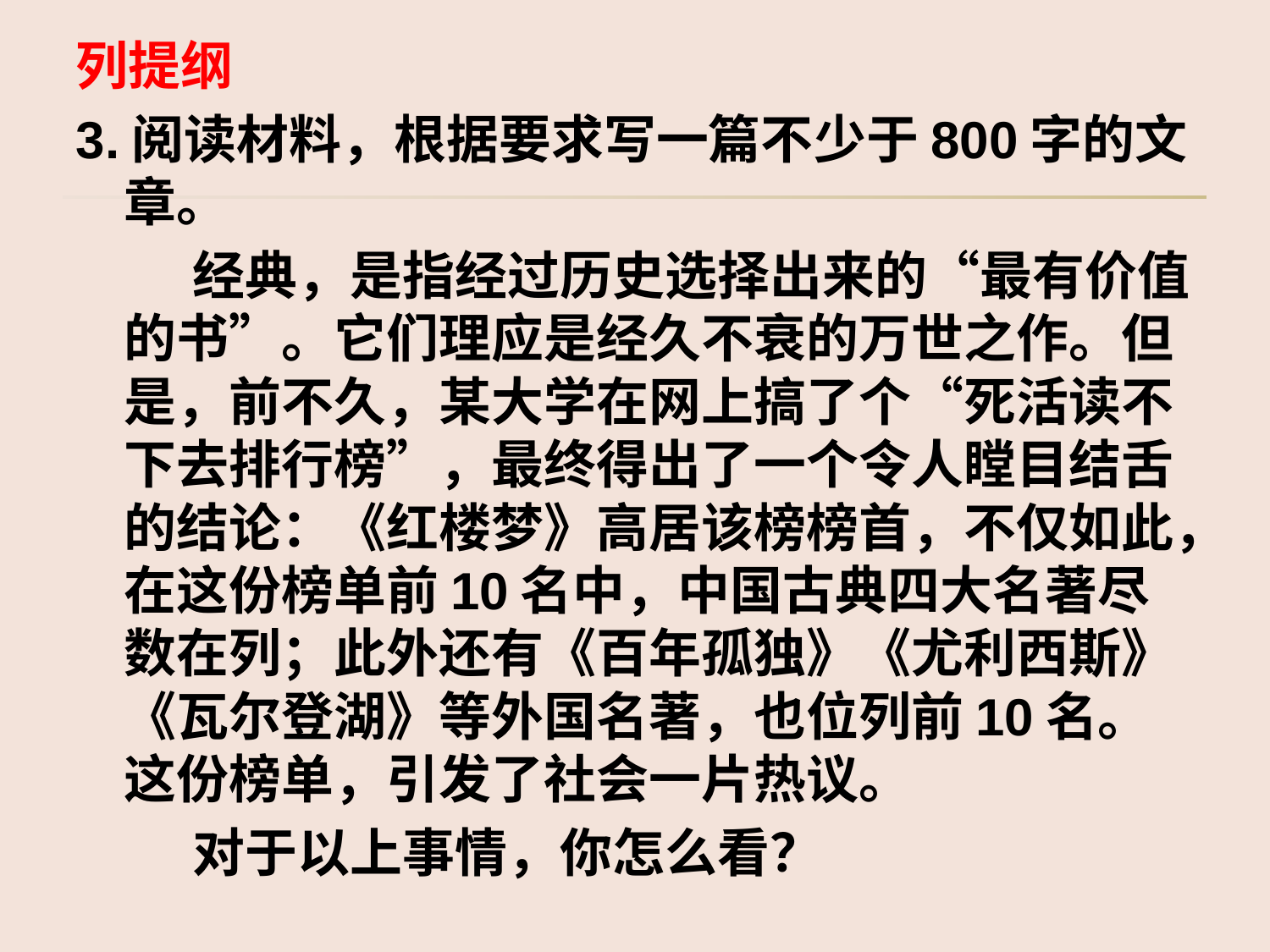

列提纲
3.阅读材料，根据要求写一篇不少于800字的文章。
　　 经典，是指经过历史选择出来的“最有价值的书”。它们理应是经久不衰的万世之作。但是，前不久，某大学在网上搞了个“死活读不下去排行榜”，最终得出了一个令人瞠目结舌的结论：《红楼梦》高居该榜榜首，不仅如此，在这份榜单前10名中，中国古典四大名著尽数在列；此外还有《百年孤独》《尤利西斯》《瓦尔登湖》等外国名著，也位列前10名。这份榜单，引发了社会一片热议。
　　 对于以上事情，你怎么看？